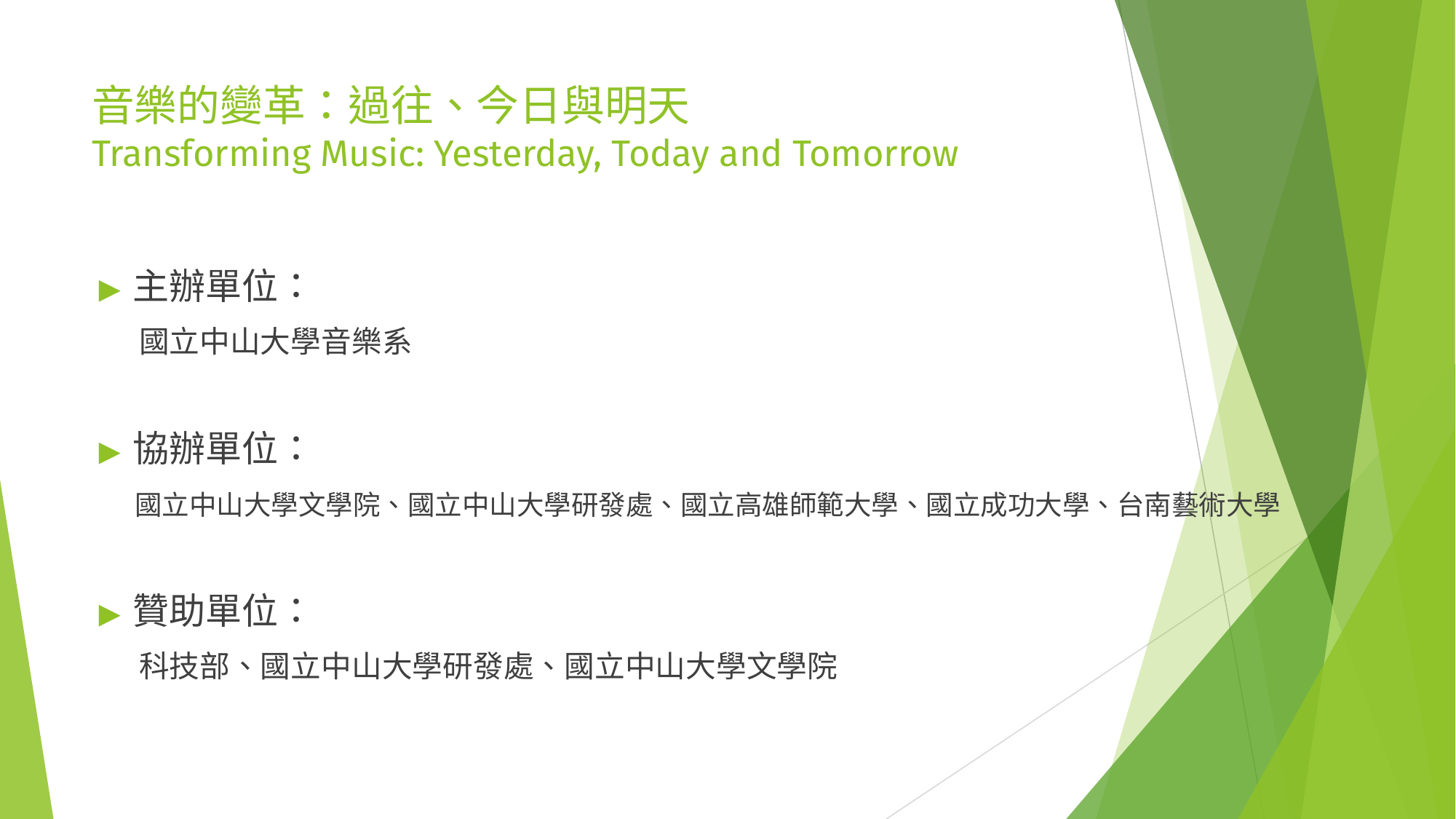

# 音樂的變革：過往、今日與明天 Transforming Music: Yesterday, Today and Tomorrow
主辦單位：
     國立中山大學音樂系

協辦單位：
     國立中山大學文學院、國立中山大學研發處、國立高雄師範大學、國立成功大學、台南藝術大學

贊助單位：
     科技部、國立中山大學研發處、國立中山大學文學院